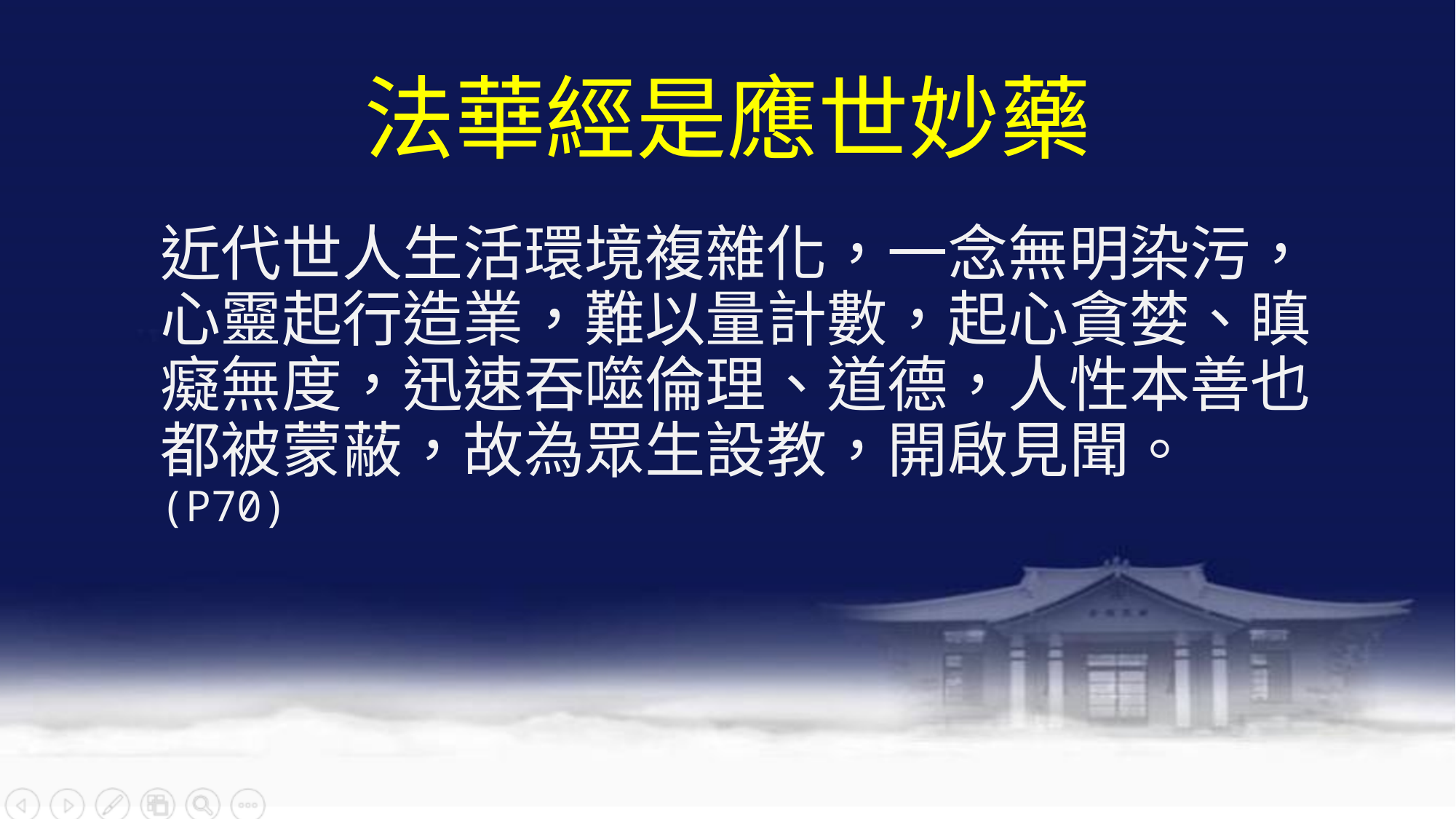

# 法華經是應世妙藥
近代世人生活環境複雜化，一念無明染污，心靈起行造業，難以量計數，起心貪婪、瞋癡無度，迅速吞噬倫理、道德，人性本善也都被蒙蔽，故為眾生設教，開啟見聞。(P70)